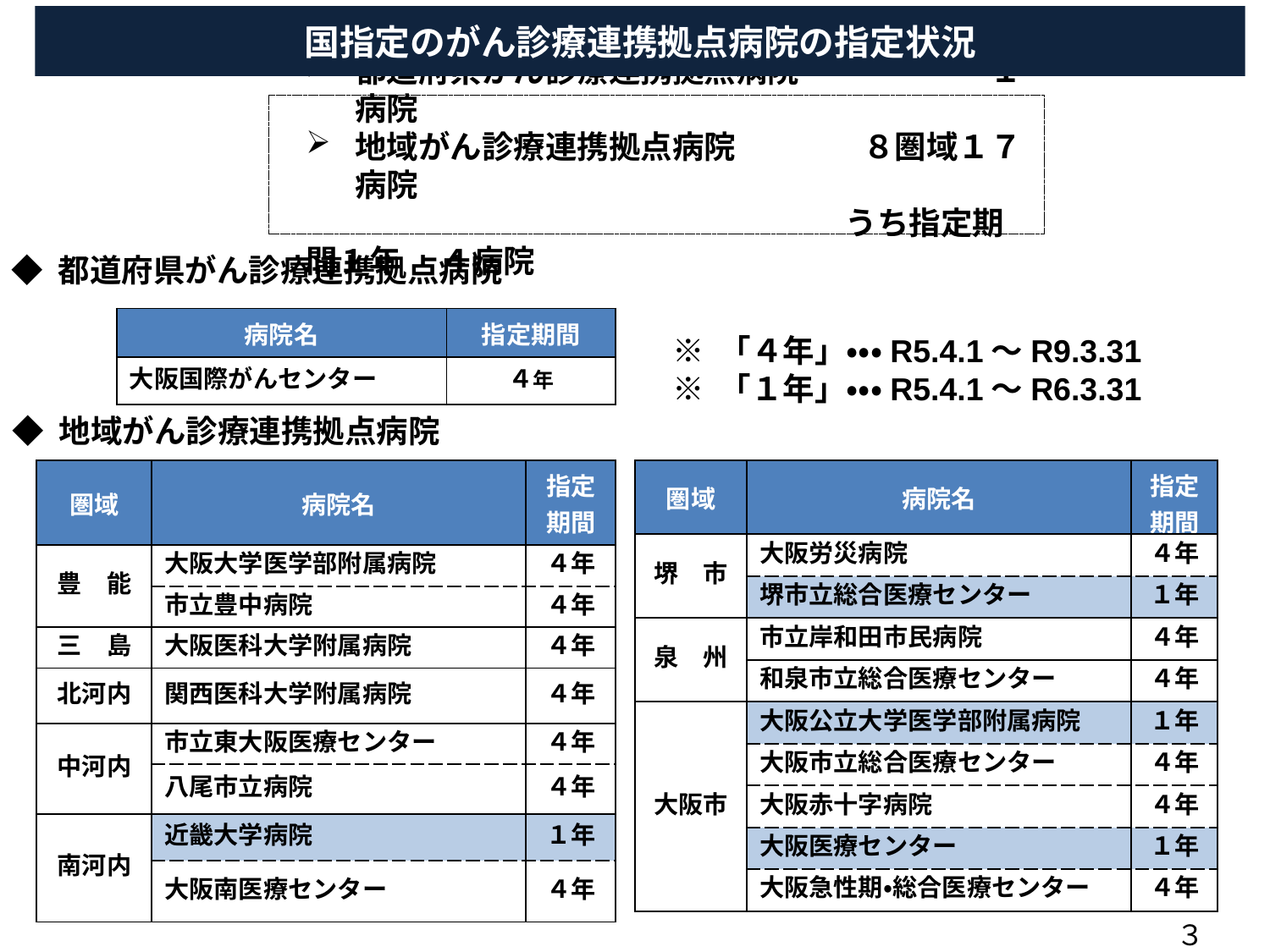

国指定のがん診療連携拠点病院の指定状況
都道府県がん診療連携拠点病院　　　　　　１病院
地域がん診療連携拠点病院　　　　８圏域１７病院
　　　　　　　　　　　　　　　　　うち指定期間１年　 ４病院
◆ 都道府県がん診療連携拠点病院
| 病院名 | 指定期間 |
| --- | --- |
| 大阪国際がんセンター | ４年 |
※ 「４年」・・・R5.4.1～R9.3.31
※ 「１年」・・・R5.4.1～R6.3.31
◆ 地域がん診療連携拠点病院
| 圏域 | 病院名 | 指定期間 |
| --- | --- | --- |
| 豊　能 | 大阪大学医学部附属病院 | ４年 |
|  | 市立豊中病院 | ４年 |
| 三　島 | 大阪医科大学附属病院 | ４年 |
| 北河内 | 関西医科大学附属病院 | ４年 |
| 中河内 | 市立東大阪医療センター | ４年 |
|  | 八尾市立病院 | ４年 |
| 南河内 | 近畿大学病院 | １年 |
|  | 大阪南医療センター | ４年 |
| 圏域 | 病院名 | 指定期間 |
| --- | --- | --- |
| 堺　市 | 大阪労災病院 | ４年 |
|  | 堺市立総合医療センター | １年 |
| 泉　州 | 市立岸和田市民病院 | ４年 |
|  | 和泉市立総合医療センター | ４年 |
| 大阪市 | 大阪公立大学医学部附属病院 | １年 |
|  | 大阪市立総合医療センター | ４年 |
|  | 大阪赤十字病院 | ４年 |
|  | 大阪医療センター | １年 |
|  | 大阪急性期・総合医療センター | ４年 |
３